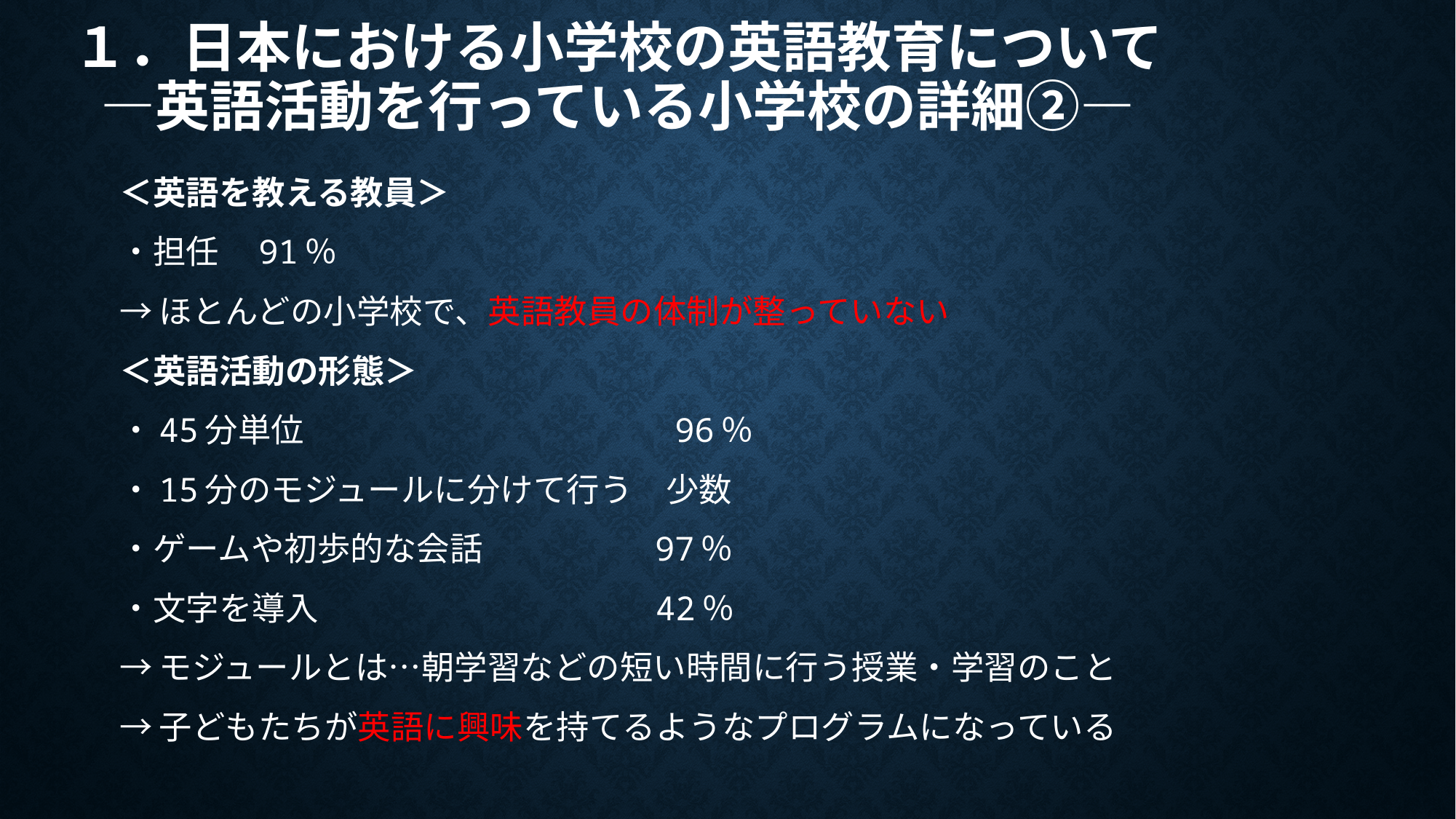

# １．日本における小学校の英語教育について ―英語活動を行っている小学校の詳細②―
＜英語を教える教員＞
・担任　91％
→ほとんどの小学校で、英語教員の体制が整っていない
＜英語活動の形態＞
・45分単位　　　　　　　　　　　96％
・15分のモジュールに分けて行う　少数
・ゲームや初歩的な会話　　　　　97％
・文字を導入　　　　　　　　　　42％
→モジュールとは…朝学習などの短い時間に行う授業・学習のこと
→子どもたちが英語に興味を持てるようなプログラムになっている